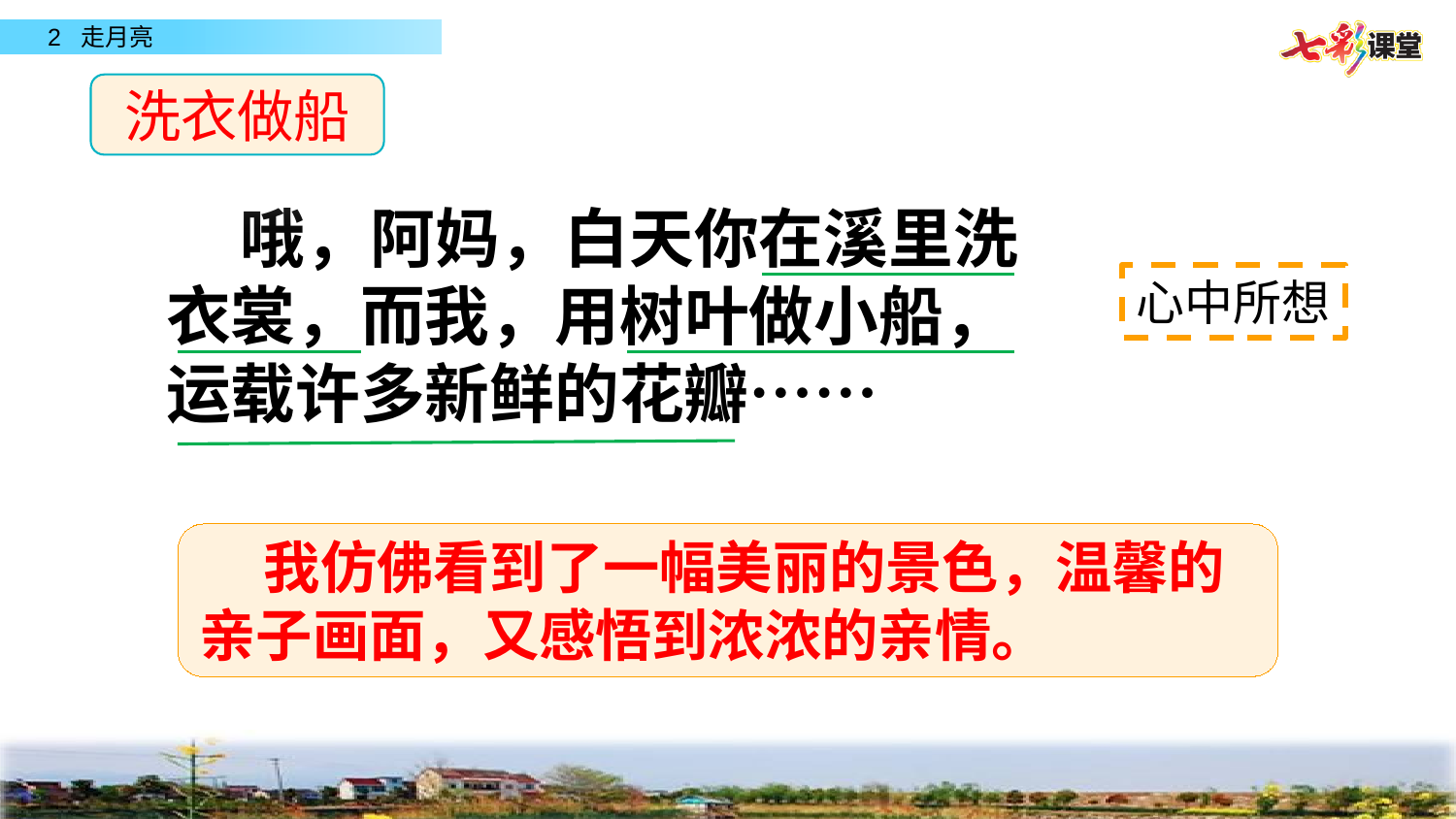

洗衣做船
    哦，阿妈，白天你在溪里洗衣裳，而我，用树叶做小船，运载许多新鲜的花瓣……
心中所想
    我仿佛看到了一幅美丽的景色，温馨的亲子画面，又感悟到浓浓的亲情。